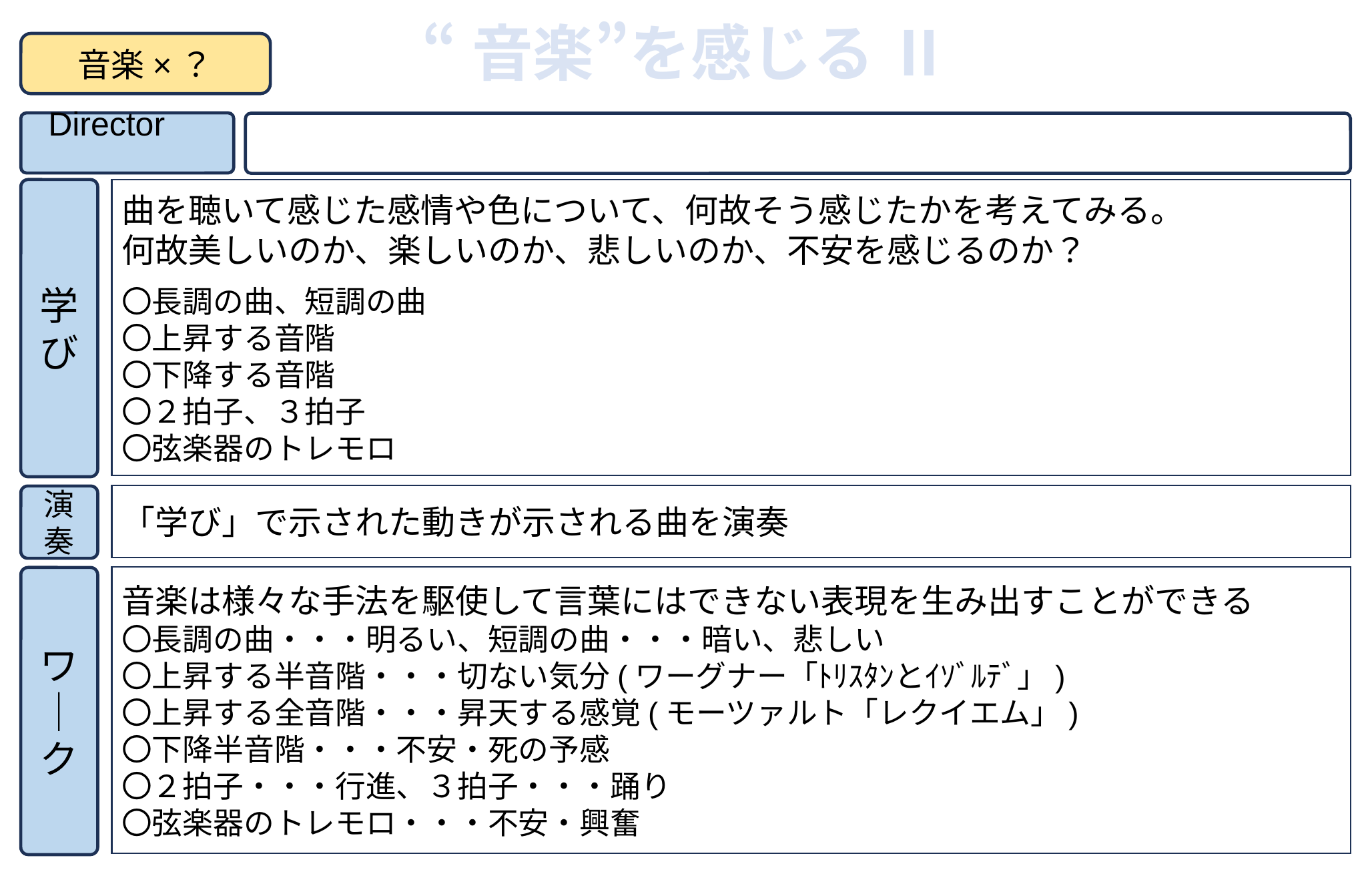

“音楽”を感じる Ⅱ
音楽×？
Director

曲を聴いて感じた感情や色について、何故そう感じたかを考えてみる。
何故美しいのか、楽しいのか、悲しいのか、不安を感じるのか？

〇長調の曲、短調の曲
〇上昇する音階
〇下降する音階
〇２拍子、３拍子
〇弦楽器のトレモロ
学び
「学び」で示された動きが示される曲を演奏
演奏
音楽は様々な手法を駆使して言葉にはできない表現を生み出すことができる
〇長調の曲・・・明るい、短調の曲・・・暗い、悲しい
〇上昇する半音階・・・切ない気分(ワーグナー「ﾄﾘｽﾀﾝとｲｿﾞﾙﾃﾞ」)
〇上昇する全音階・・・昇天する感覚(モーツァルト「レクイエム」)
〇下降半音階・・・不安・死の予感
〇２拍子・・・行進、３拍子・・・踊り
〇弦楽器のトレモロ・・・不安・興奮
ワ│ク